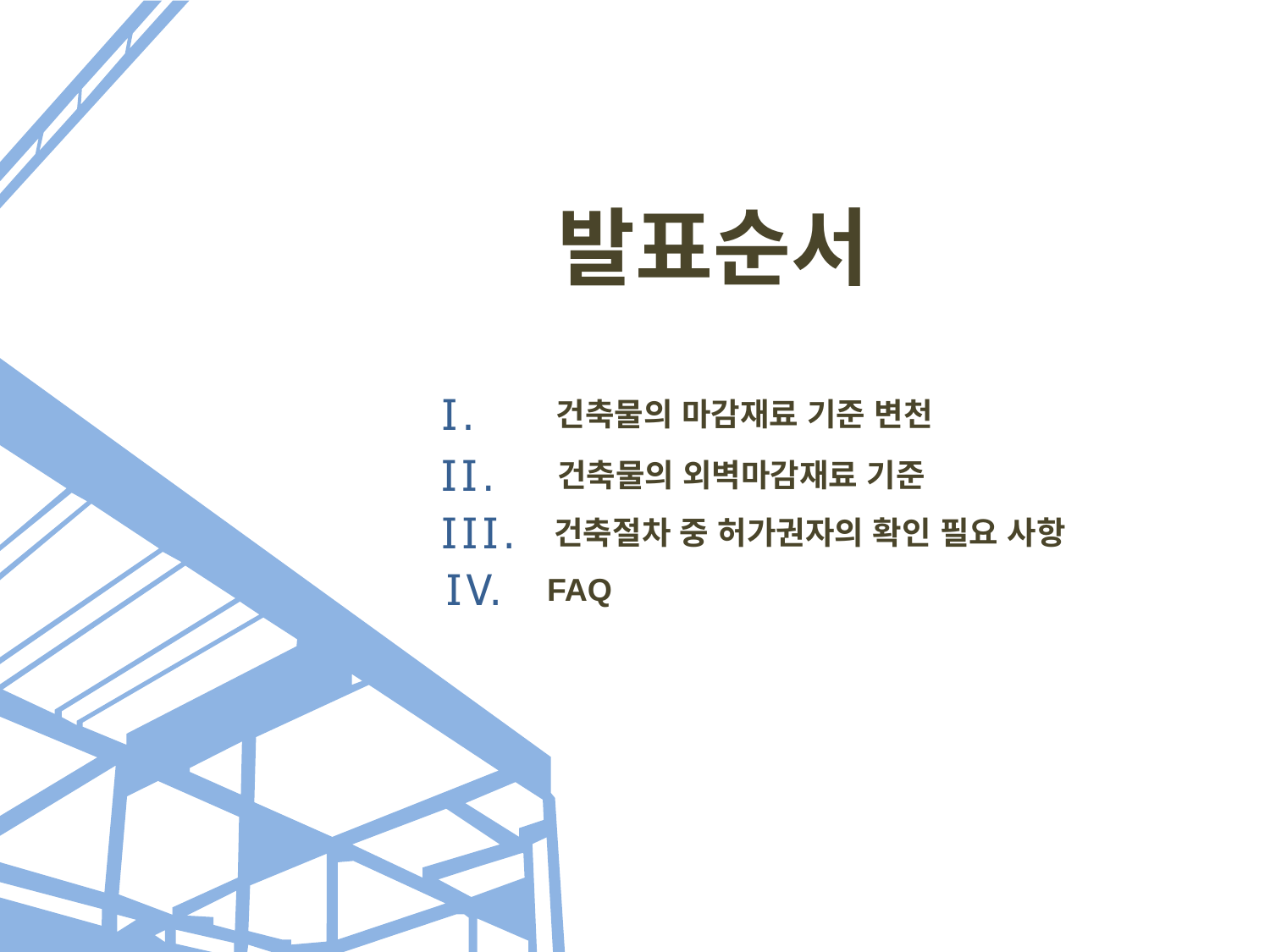

발표순서
I.
 건축물의 마감재료 기준 변천
II.
 건축물의 외벽마감재료 기준
III.
 건축절차 중 허가권자의 확인 필요 사항
IV.
 FAQ